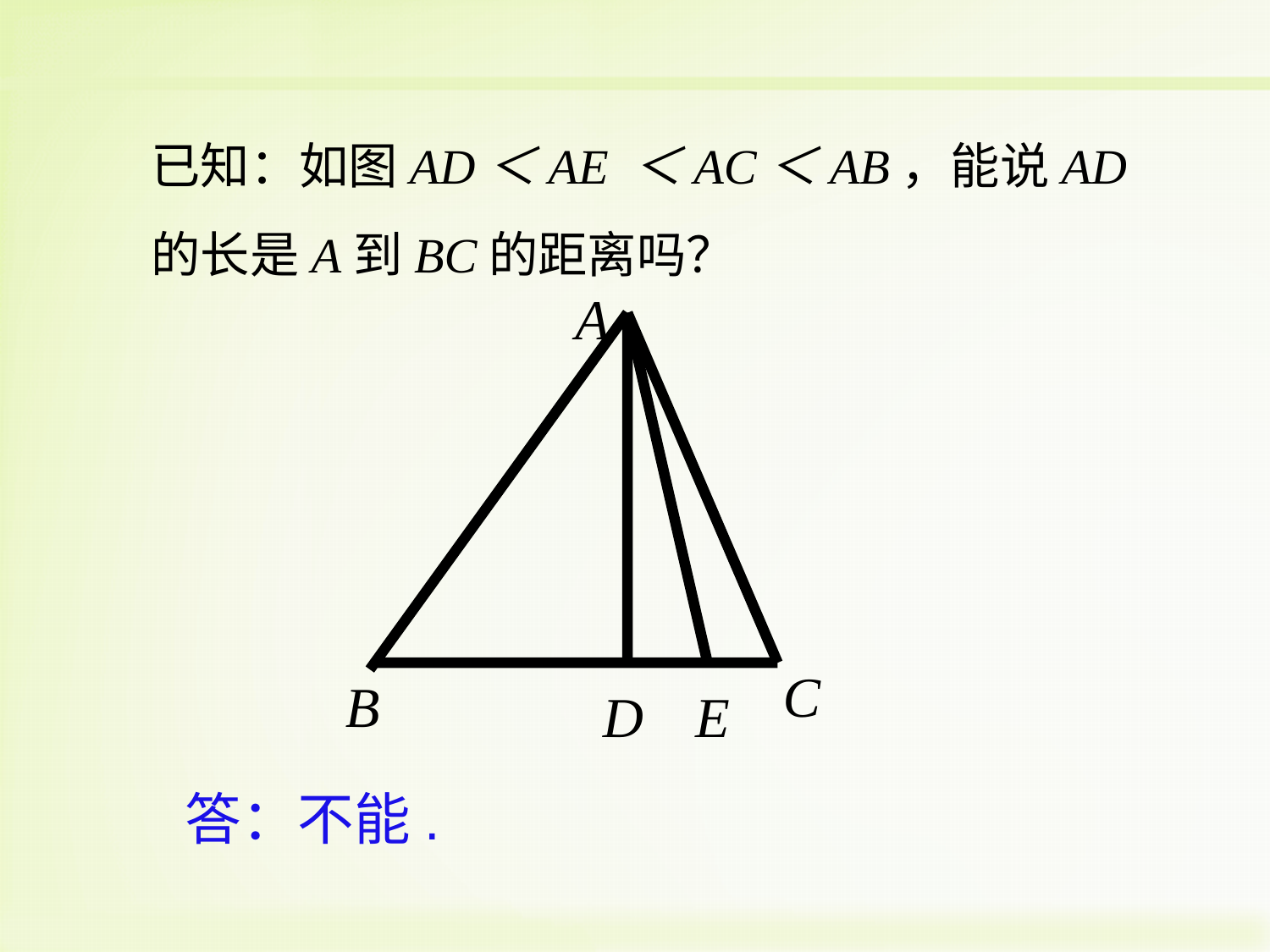

已知：如图AD＜AE ＜AC＜AB，能说AD的长是A到BC的距离吗？
A

C
B
D
E

答：不能.